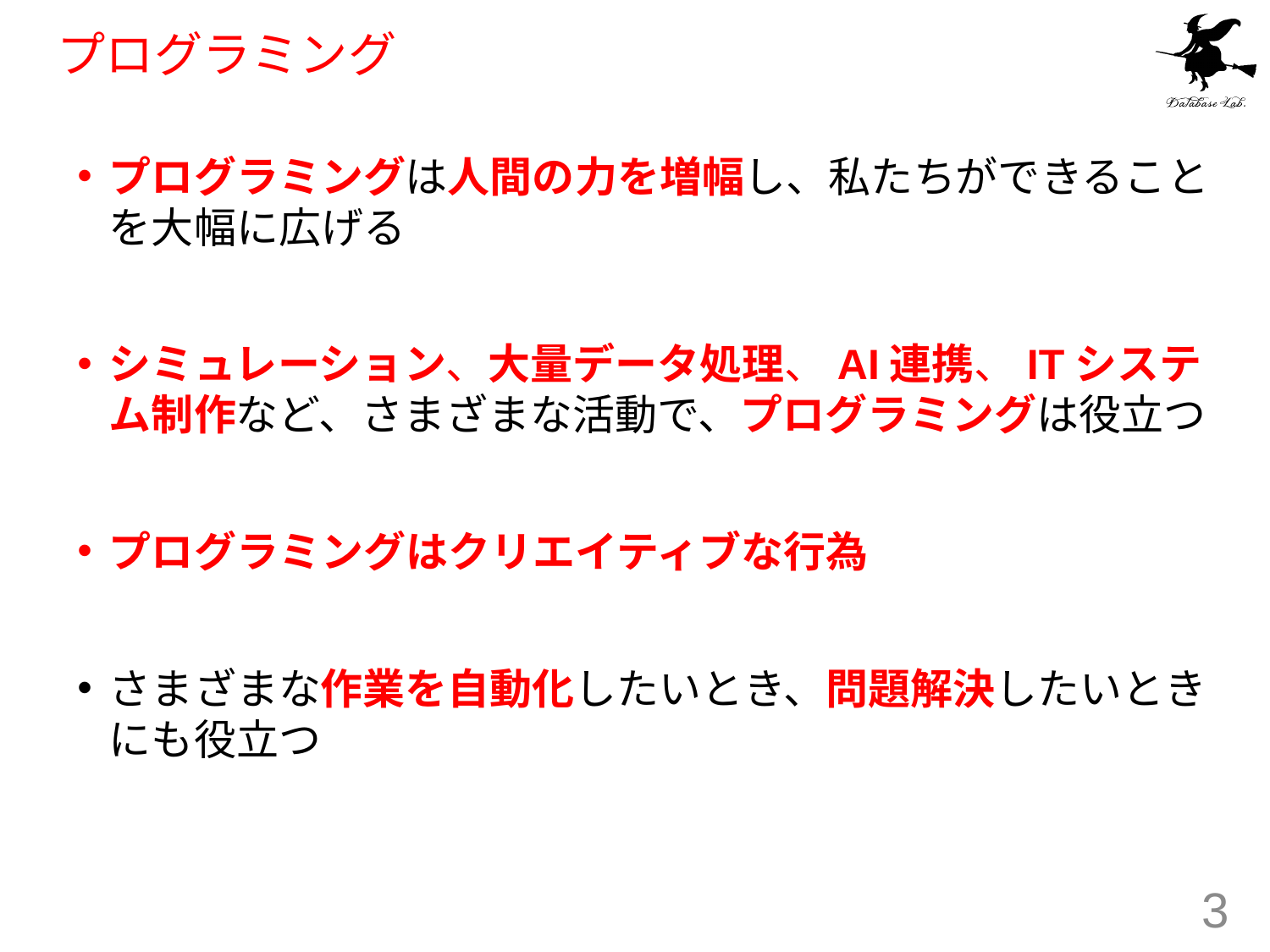

# プログラミング
プログラミングは人間の力を増幅し、私たちができることを大幅に広げる

シミュレーション、大量データ処理、AI連携、ITシステム制作など、さまざまな活動で、プログラミングは役立つ

プログラミングはクリエイティブな行為

さまざまな作業を自動化したいとき、問題解決したいときにも役立つ

3